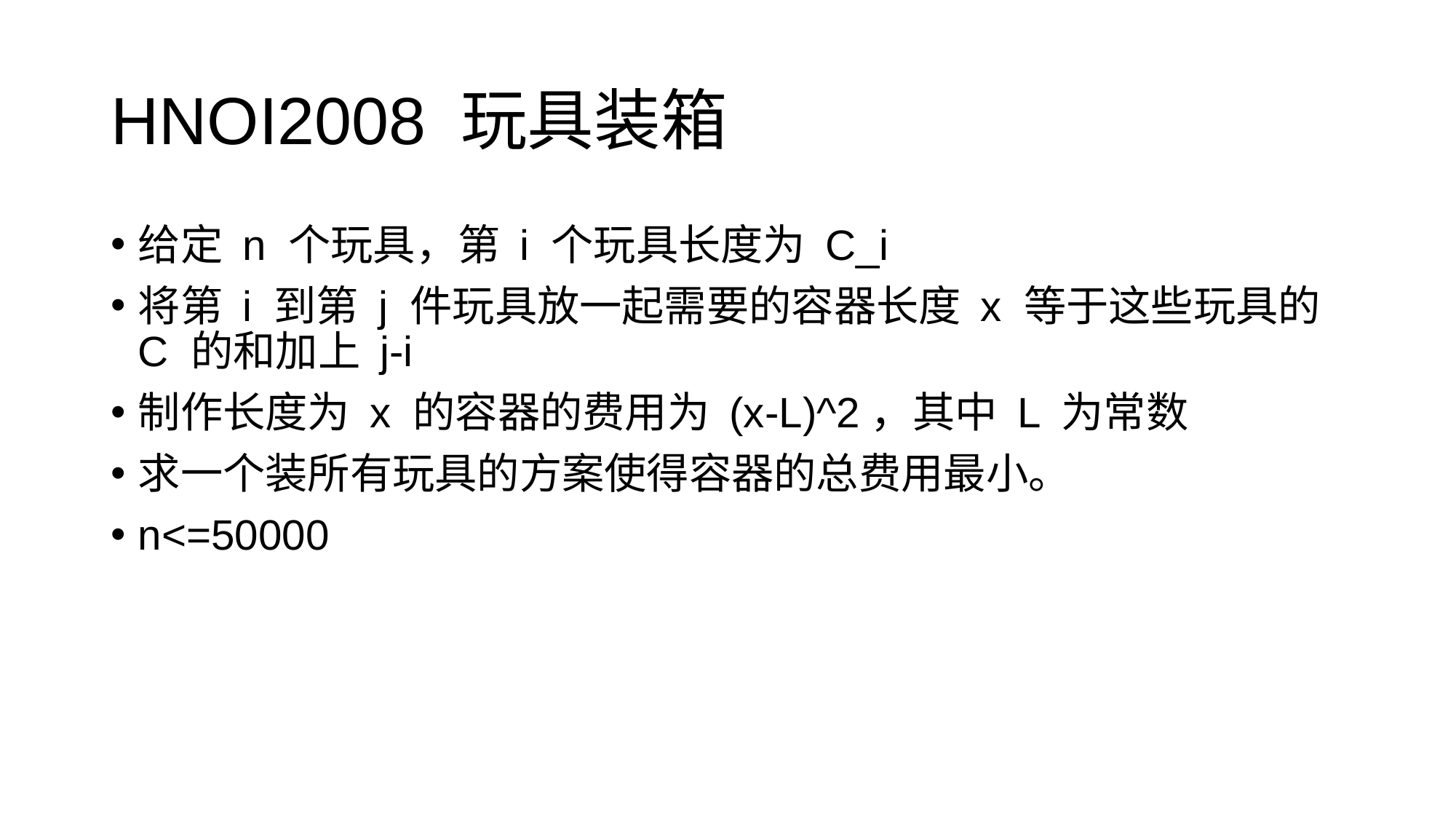

# HNOI2008 玩具装箱
给定 n 个玩具，第 i 个玩具长度为 C_i
将第 i 到第 j 件玩具放一起需要的容器长度 x 等于这些玩具的 C 的和加上 j-i
制作长度为 x 的容器的费用为 (x-L)^2，其中 L 为常数
求一个装所有玩具的方案使得容器的总费用最小。
n<=50000